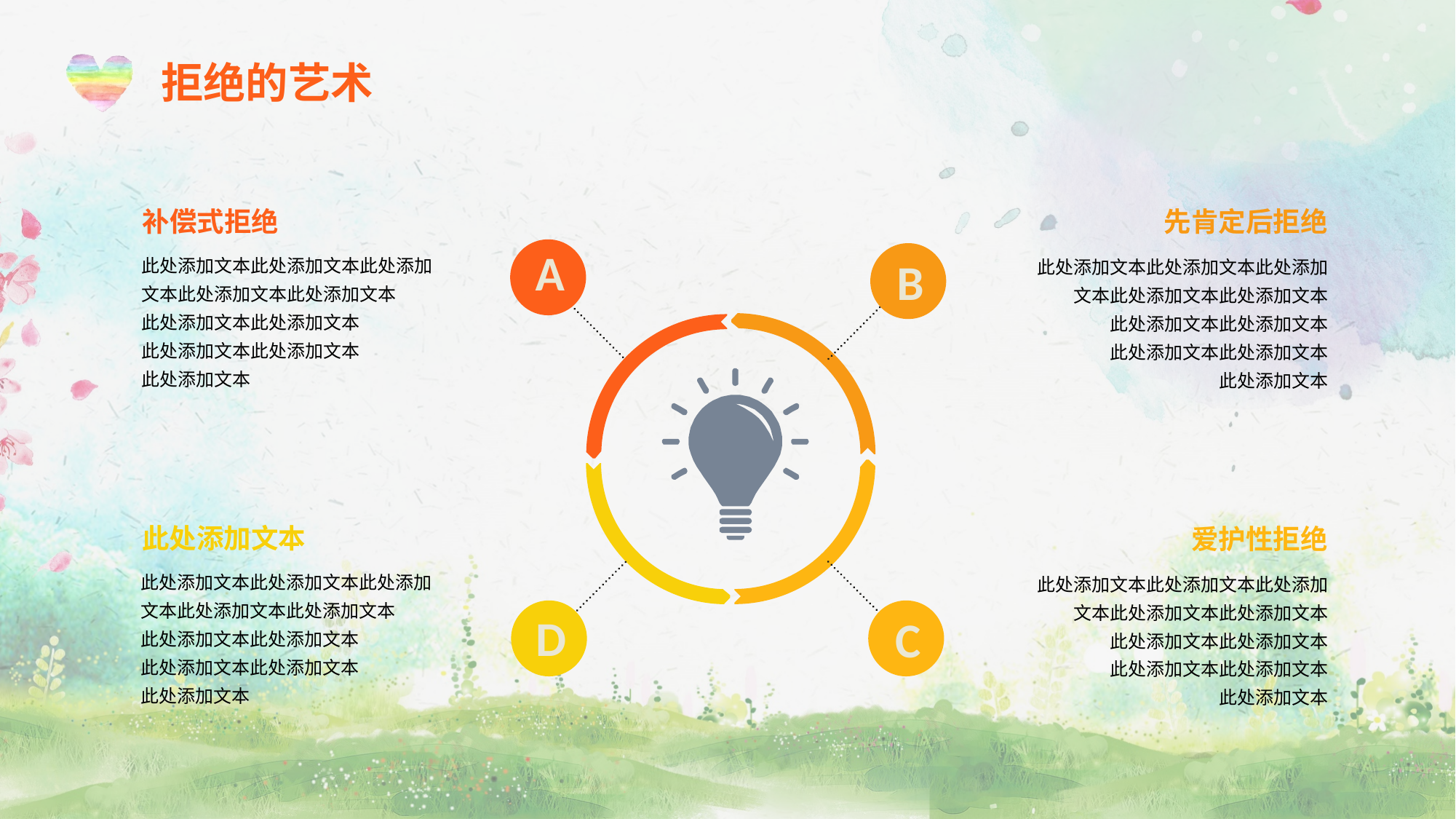

拒绝的艺术
补偿式拒绝
此处添加文本此处添加文本此处添加文本此处添加文本此处添加文本
此处添加文本此处添加文本
此处添加文本此处添加文本
此处添加文本
先肯定后拒绝
此处添加文本此处添加文本此处添加文本此处添加文本此处添加文本
此处添加文本此处添加文本
此处添加文本此处添加文本
此处添加文本
A

B

D
C
此处添加文本
此处添加文本此处添加文本此处添加文本此处添加文本此处添加文本
此处添加文本此处添加文本
此处添加文本此处添加文本
此处添加文本
爱护性拒绝
此处添加文本此处添加文本此处添加文本此处添加文本此处添加文本
此处添加文本此处添加文本
此处添加文本此处添加文本
此处添加文本